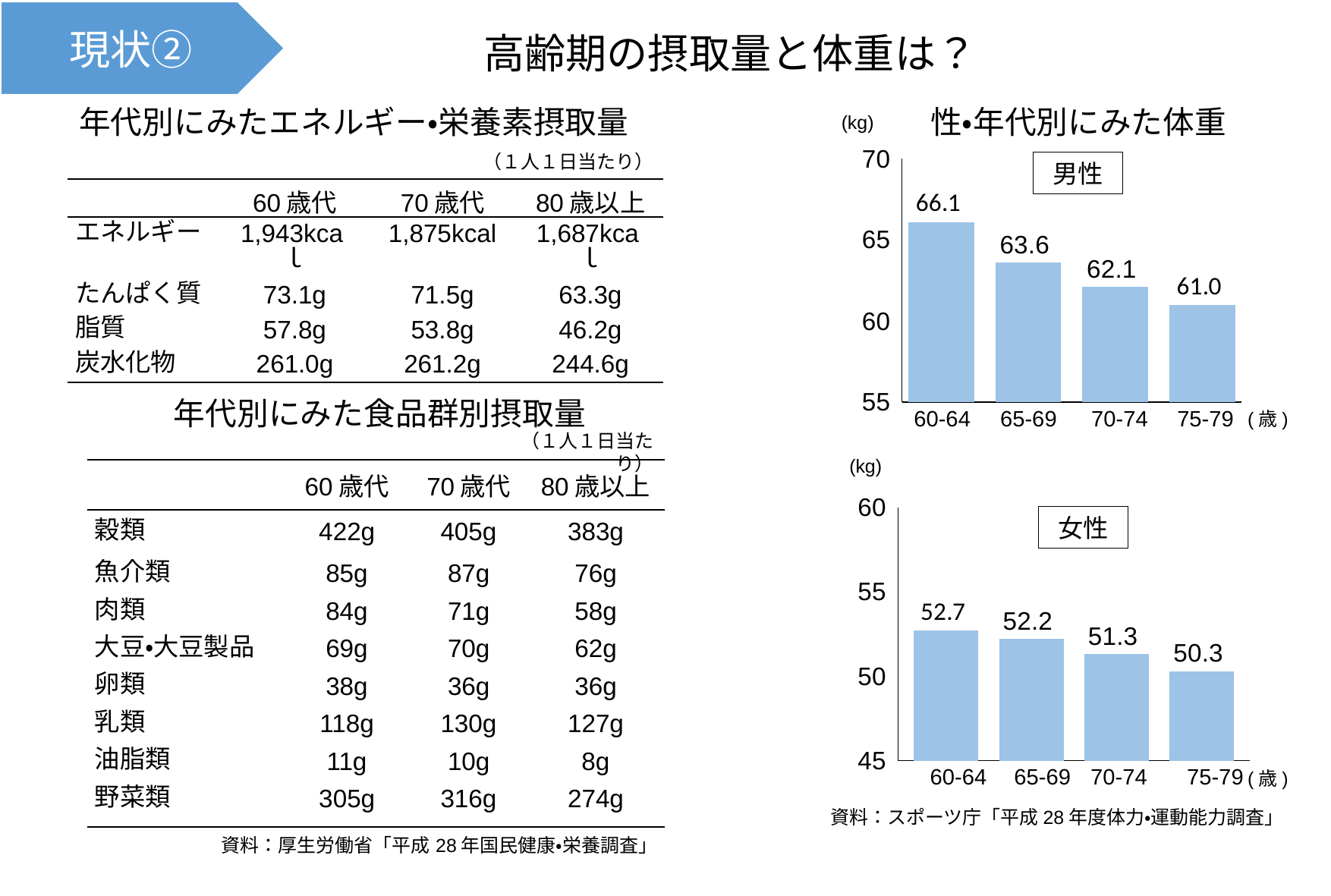

現状②
高齢期の摂取量と体重は？
年代別にみたエネルギー・栄養素摂取量
性・年代別にみた体重
(kg)

### Chart

| Category | 60-64歳 | 65-69歳 | 70-74歳 | 75-79歳 |
|---|---|---|---|---|
| 男性 | 66.1 | 63.6 | 62.1 | 61.0 |
（１人１日当たり）
男性
|  | 60歳代 | 70歳代 | 80歳以上 |
| --- | --- | --- | --- |
| エネルギー | 1,943kcaｌ | 1,875kcal | 1,687kcaｌ |
| たんぱく質 | 73.1g | 71.5g | 63.3g |
| 脂質 | 57.8g | 53.8g | 46.2g |
| 炭水化物 | 261.0g | 261.2g | 244.6g |
年代別にみた食品群別摂取量
60-64
65-69
70-74
75-79
(歳)
（１人１日当たり）
(kg)
|  | 60歳代 | 70歳代 | 80歳以上 |
| --- | --- | --- | --- |
| 穀類 | 422g | 405g | 383g |
| 魚介類 | 85g | 87g | 76g |
| 肉類 | 84g | 71g | 58g |
| 大豆・大豆製品 | 69g | 70g | 62g |
| 卵類 | 38g | 36g | 36g |
| 乳類 | 118g | 130g | 127g |
| 油脂類 | 11g | 10g | 8g |
| 野菜類 | 305g | 316g | 274g |
| 資料：厚生労働省「平成28年国民健康・栄養調査」 |  |  |  |

### Chart

| Category | 60-64歳 | 65-69歳 | 70-74歳 | 75-79歳 |
|---|---|---|---|---|
| 女性 | 52.7 | 52.2 | 51.3 | 50.3 |
女性
60-64
65-69
70-74
75-79
(歳)
資料：スポーツ庁「平成28年度体力・運動能力調査」